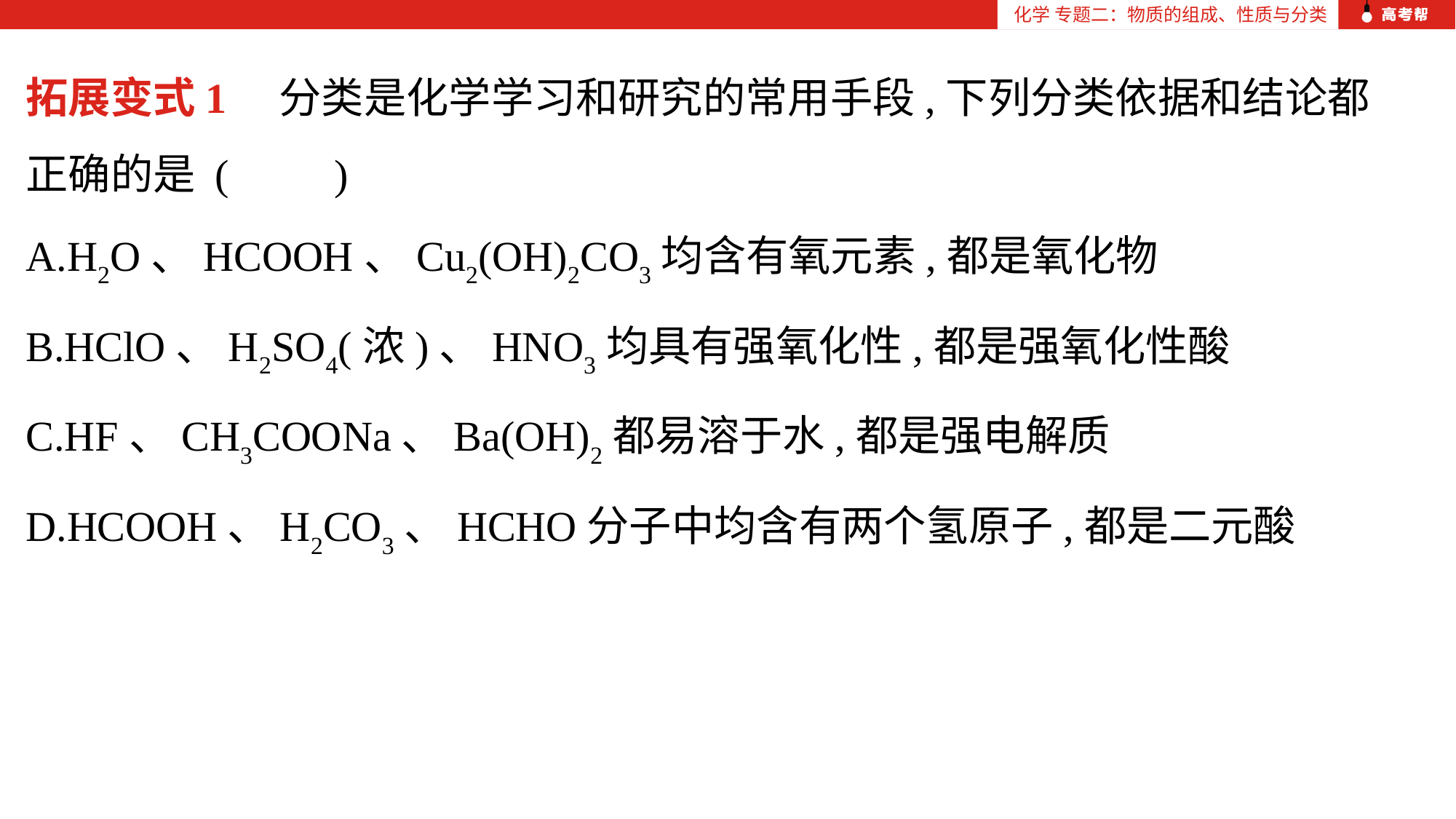

化学 专题二：物质的组成、性质与分类

拓展变式1    分类是化学学习和研究的常用手段,下列分类依据和结论都
正确的是 (　　)
A.H2O、HCOOH、Cu2(OH)2CO3均含有氧元素,都是氧化物
B.HClO、H2SO4(浓)、HNO3均具有强氧化性,都是强氧化性酸
C.HF、CH3COONa、Ba(OH)2都易溶于水,都是强电解质
D.HCOOH、H2CO3、HCHO分子中均含有两个氢原子,都是二元酸